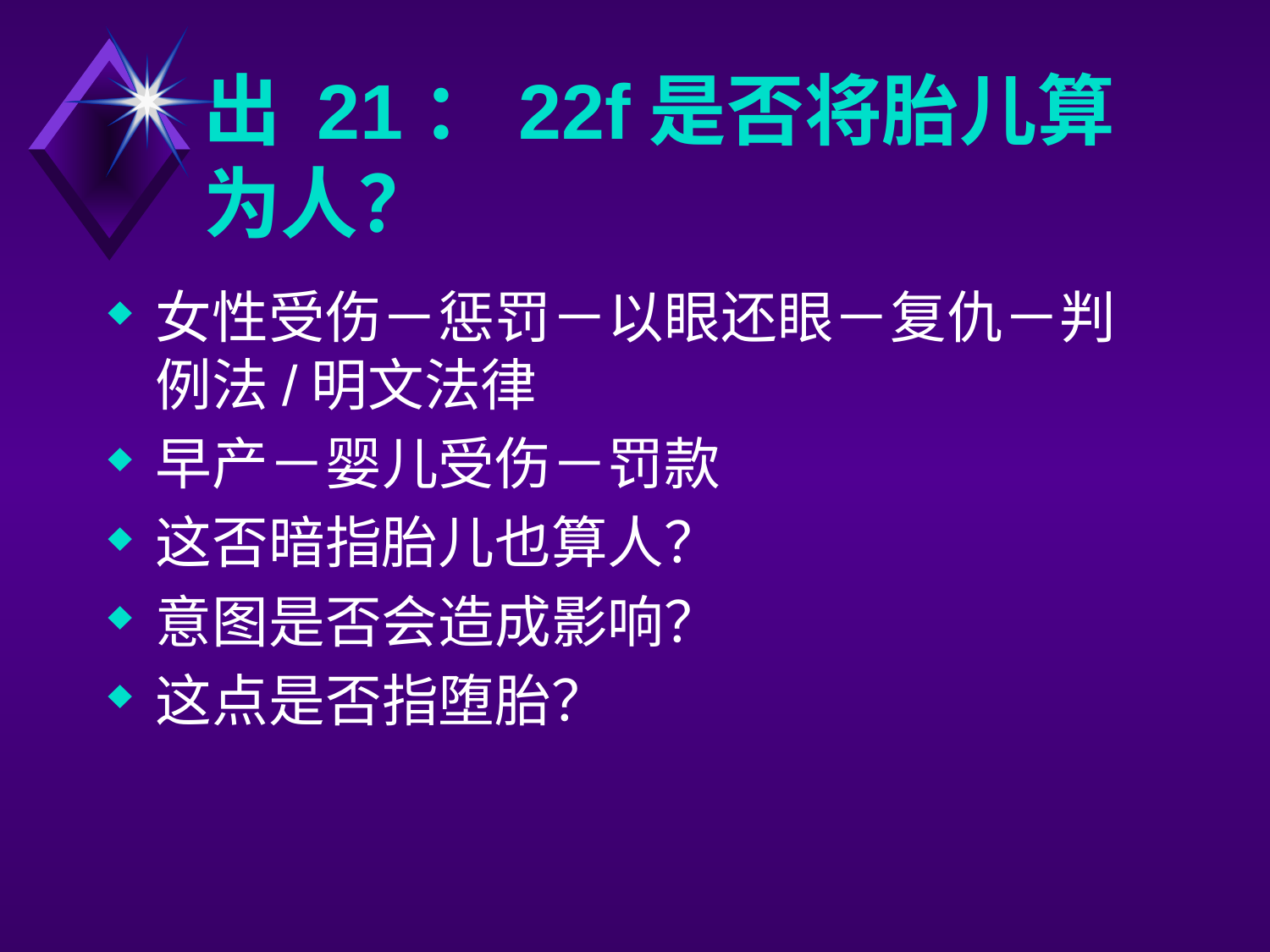

# 出 21：22f是否将胎儿算为人？
女性受伤－惩罚－以眼还眼－复仇－判例法/明文法律
早产－婴儿受伤－罚款
这否暗指胎儿也算人？
意图是否会造成影响？
这点是否指堕胎？